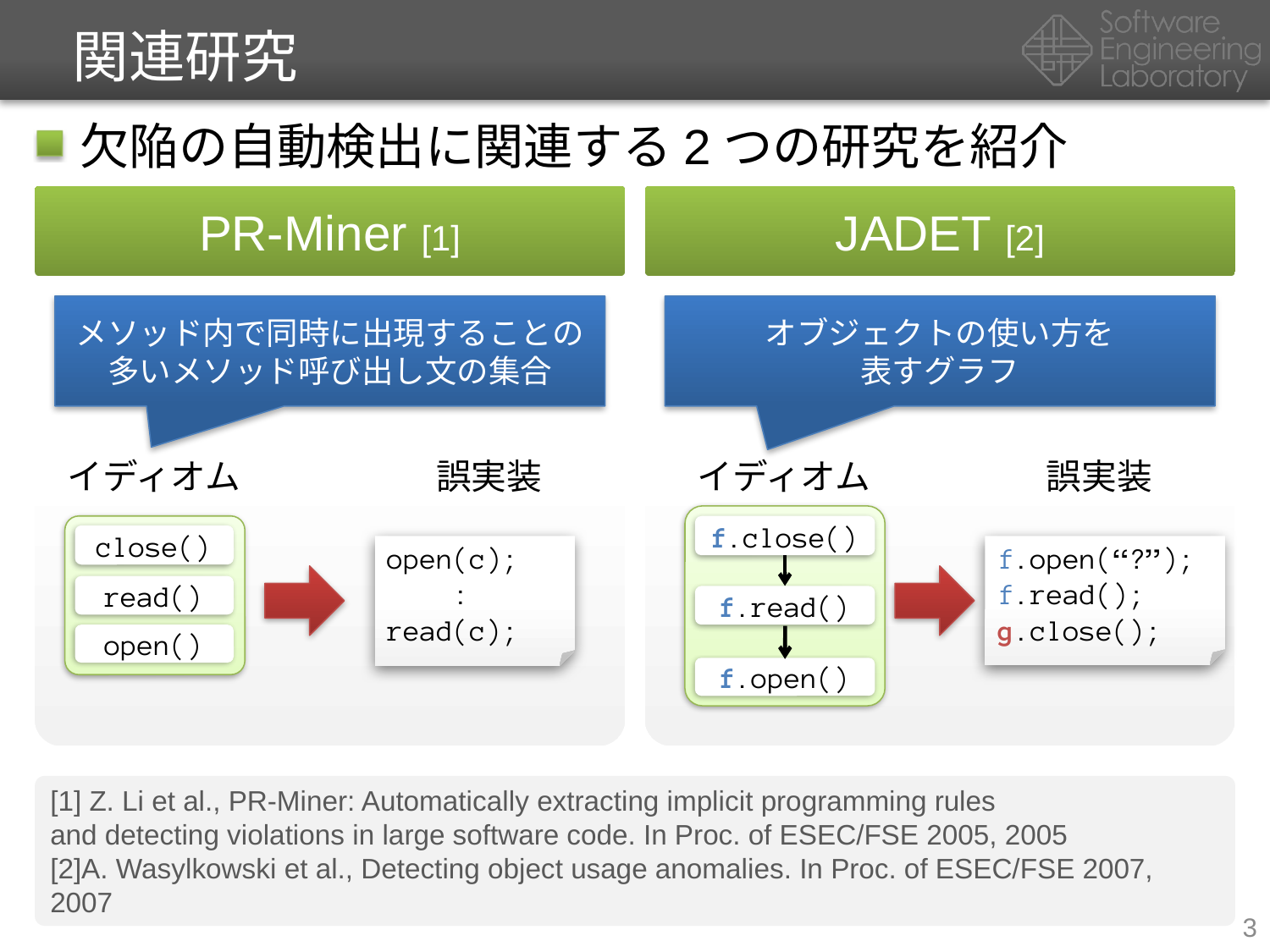

# 関連研究
欠陥の自動検出に関連する2つの研究を紹介
PR-Miner [1]

JADET [2]
メソッド内で同時に出現することの多いメソッド呼び出し文の集合
オブジェクトの使い方を
表すグラフ
イディオム
誤実装
イディオム
誤実装

open(c);
read(c);
f.close()
close()
open(c);
    :
read(c);
f.open(“?”);
f.read();
g.close();

read()
f.read()
open()
f.open()
誤実装
[1] Z. Li et al., PR-Miner: Automatically extracting implicit programming rules
and detecting violations in large software code. In Proc. of ESEC/FSE 2005, 2005
[2]A. Wasylkowski et al., Detecting object usage anomalies. In Proc. of ESEC/FSE 2007, 2007
3